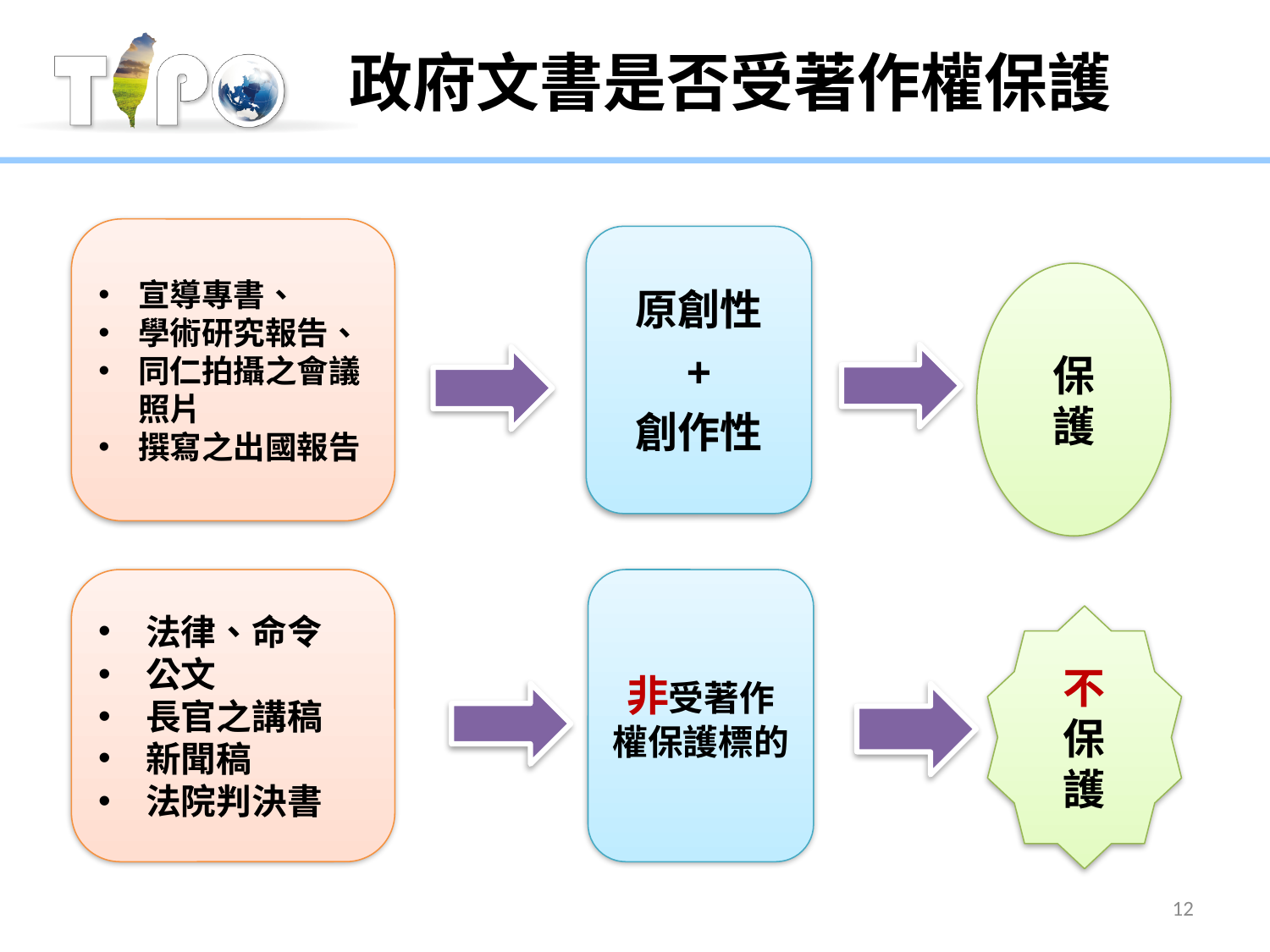

# 政府文書是否受著作權保護
宣導專書、
學術研究報告、
同仁拍攝之會議照片
撰寫之出國報告
原創性
+
創作性
保
護

法律、命令
公文
長官之講稿
新聞稿
法院判決書
非受著作權保護標的
不
保
護

12